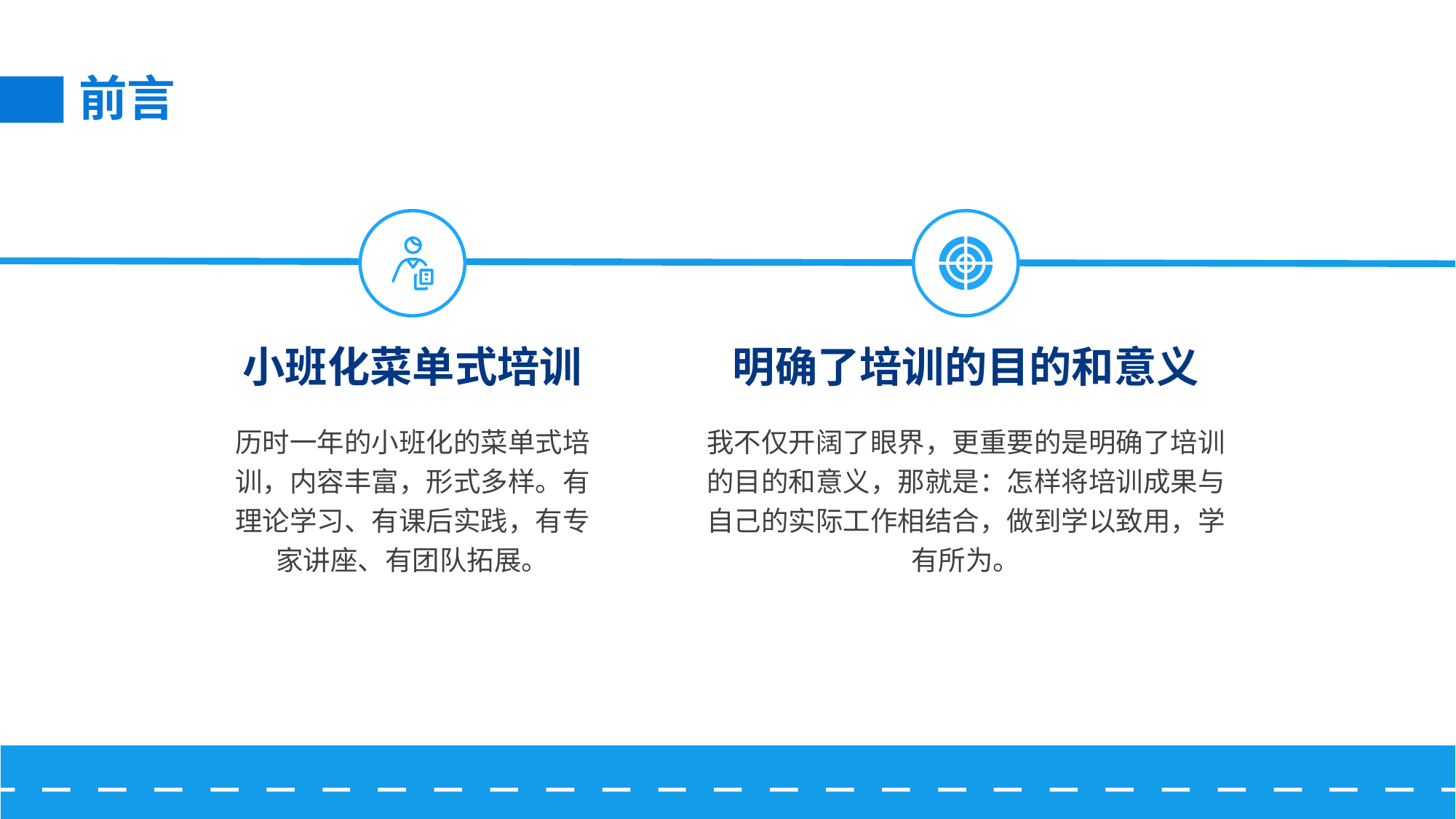

前言

小班化菜单式培训
历时一年的小班化的菜单式培训，内容丰富，形式多样。有理论学习、有课后实践，有专家讲座、有团队拓展。
明确了培训的目的和意义
我不仅开阔了眼界，更重要的是明确了培训的目的和意义，那就是：怎样将培训成果与自己的实际工作相结合，做到学以致用，学有所为。